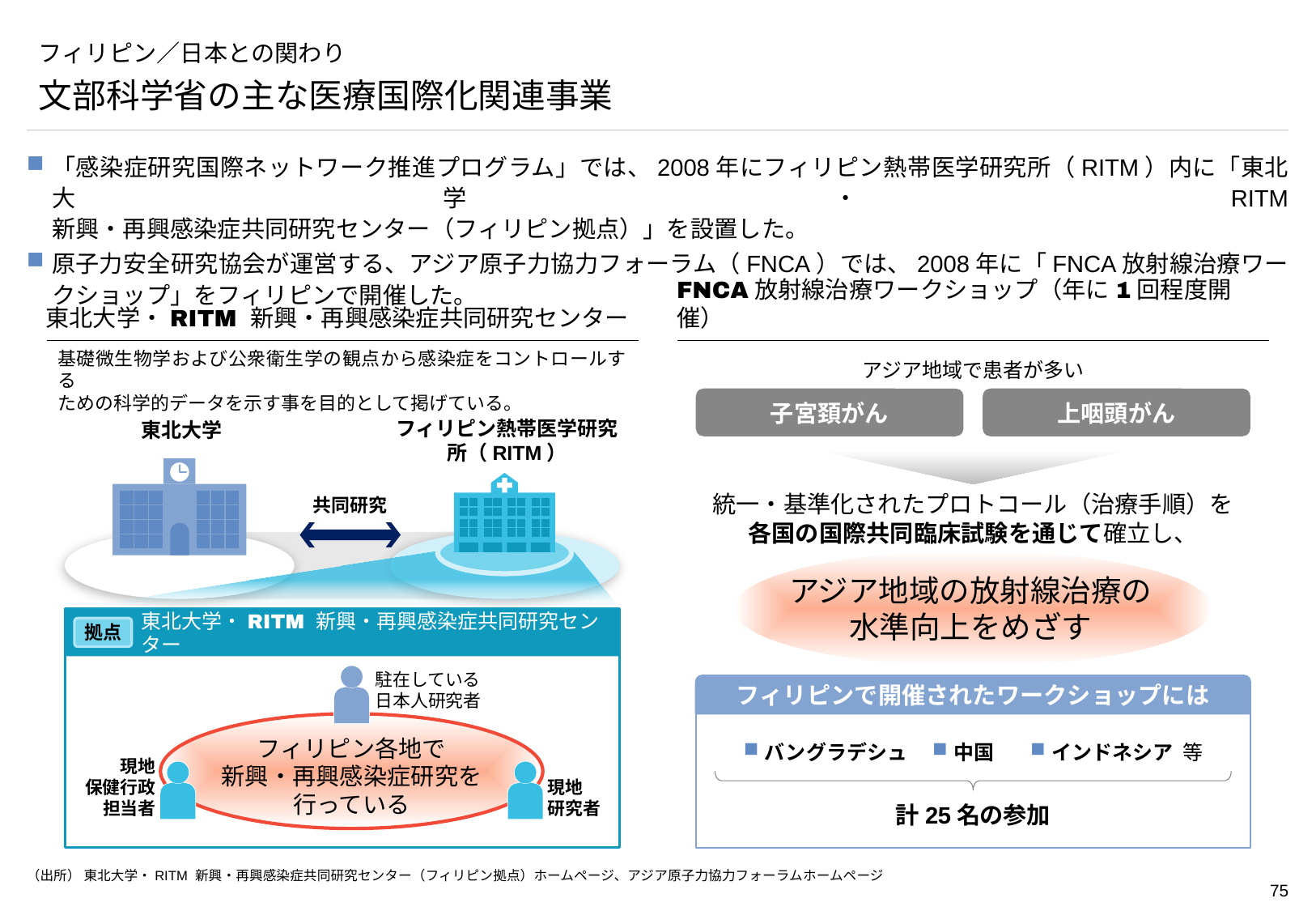

# フィリピン／日本との関わり
文部科学省の主な医療国際化関連事業
「感染症研究国際ネットワーク推進プログラム」では、2008年にフィリピン熱帯医学研究所（RITM）内に「東北大学・RITM
新興・再興感染症共同研究センター（フィリピン拠点）」を設置した。
原子力安全研究協会が運営する、アジア原子力協力フォーラム（FNCA）では、2008年に「FNCA放射線治療ワークショップ」をフィリピンで開催した。
東北大学・RITM 新興・再興感染症共同研究センター
FNCA放射線治療ワークショップ（年に1回程度開催）
基礎微生物学および公衆衛生学の観点から感染症をコントロールする
ための科学的データを示す事を目的として掲げている。
アジア地域で患者が多い
子宮頚がん
上咽頭がん
フィリピン熱帯医学研究所（RITM）
東北大学

統一・基準化されたプロトコール（治療手順）を
各国の国際共同臨床試験を通じて確立し、
共同研究

アジア地域の放射線治療の
水準向上をめざす

東北大学・RITM 新興・再興感染症共同研究センター

拠点

駐在している
日本人研究者
フィリピンで開催されたワークショップには

フィリピン各地で
新興・再興感染症研究を
行っている
バングラデシュ
中国
インドネシア
等

現地
研究者
現地
保健行政
担当者
計25名の参加
（出所） 東北大学・RITM 新興・再興感染症共同研究センター（フィリピン拠点）ホームページ、アジア原子力協力フォーラムホームページ